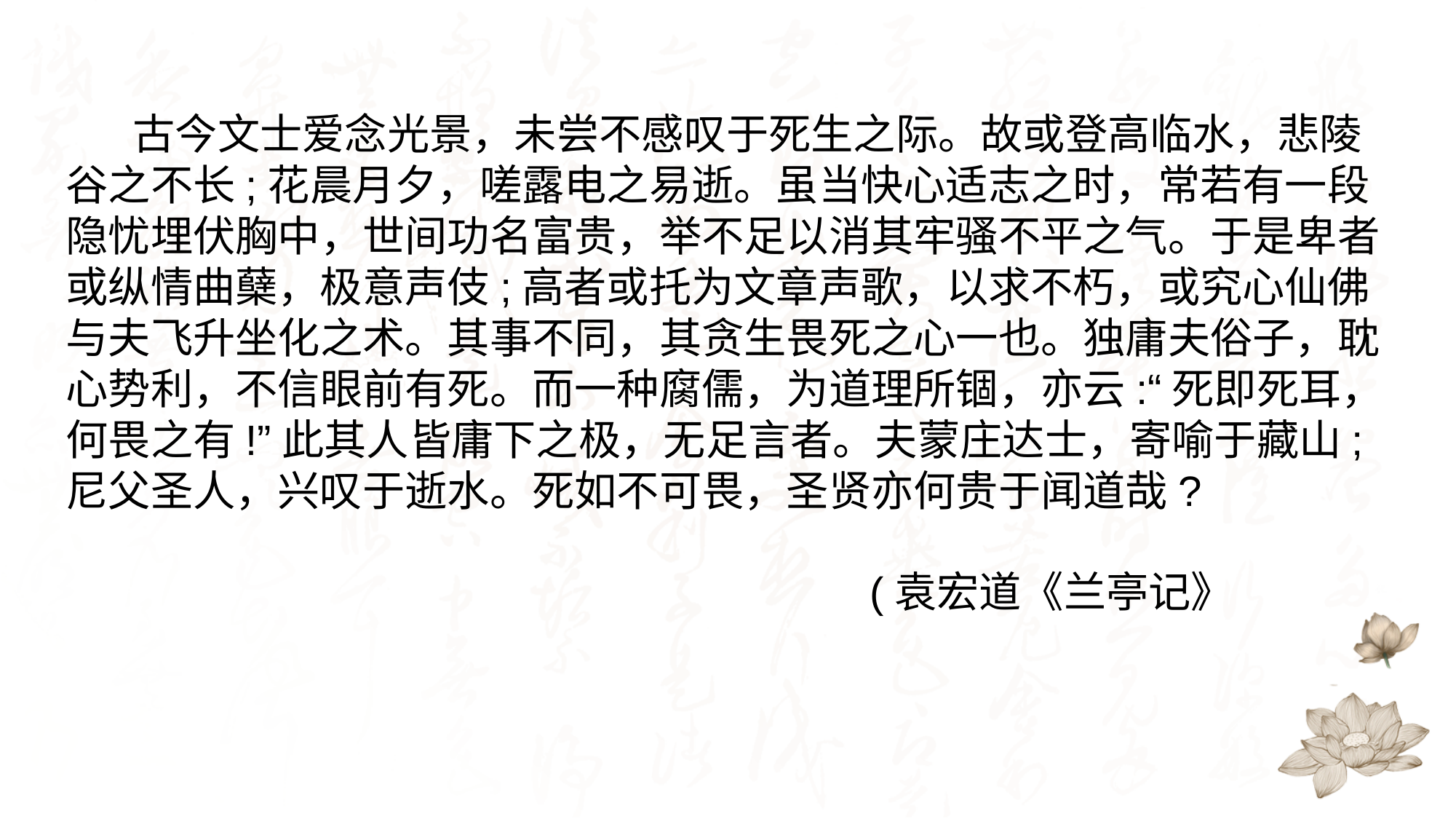

古今文士爱念光景，未尝不感叹于死生之际。故或登高临水，悲陵谷之不长;花晨月夕，嗟露电之易逝。虽当快心适志之时，常若有一段隐忧埋伏胸中，世间功名富贵，举不足以消其牢骚不平之气。于是卑者或纵情曲蘖，极意声伎;高者或托为文章声歌，以求不朽，或究心仙佛与夫飞升坐化之术。其事不同，其贪生畏死之心一也。独庸夫俗子，耽心势利，不信眼前有死。而一种腐儒，为道理所锢，亦云:“死即死耳，何畏之有!”此其人皆庸下之极，无足言者。夫蒙庄达士，寄喻于藏山;尼父圣人，兴叹于逝水。死如不可畏，圣贤亦何贵于闻道哉?

                                                                    (袁宏道《兰亭记》